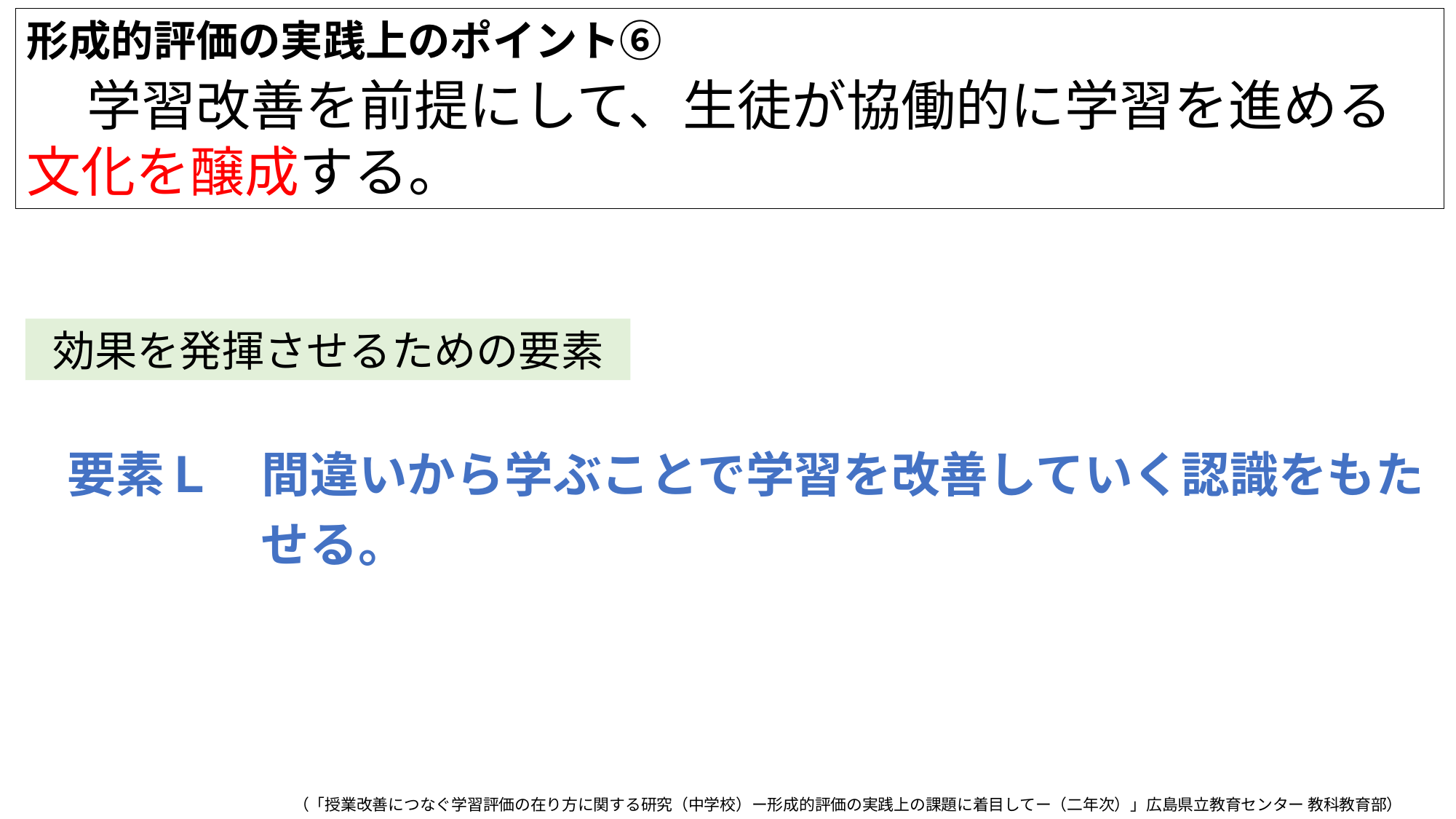

形成的評価の実践上のポイント⑥
　学習改善を前提にして、生徒が協働的に学習を進める文化を醸成する。
効果を発揮させるための要素
| 要素Ｌ　間違いから学ぶことで学習を改善していく認識をもたせる。 |
| --- |
（「授業改善につなぐ学習評価の在り方に関する研究（中学校）ー形成的評価の実践上の課題に着目してー（二年次）」広島県立教育センター 教科教育部）